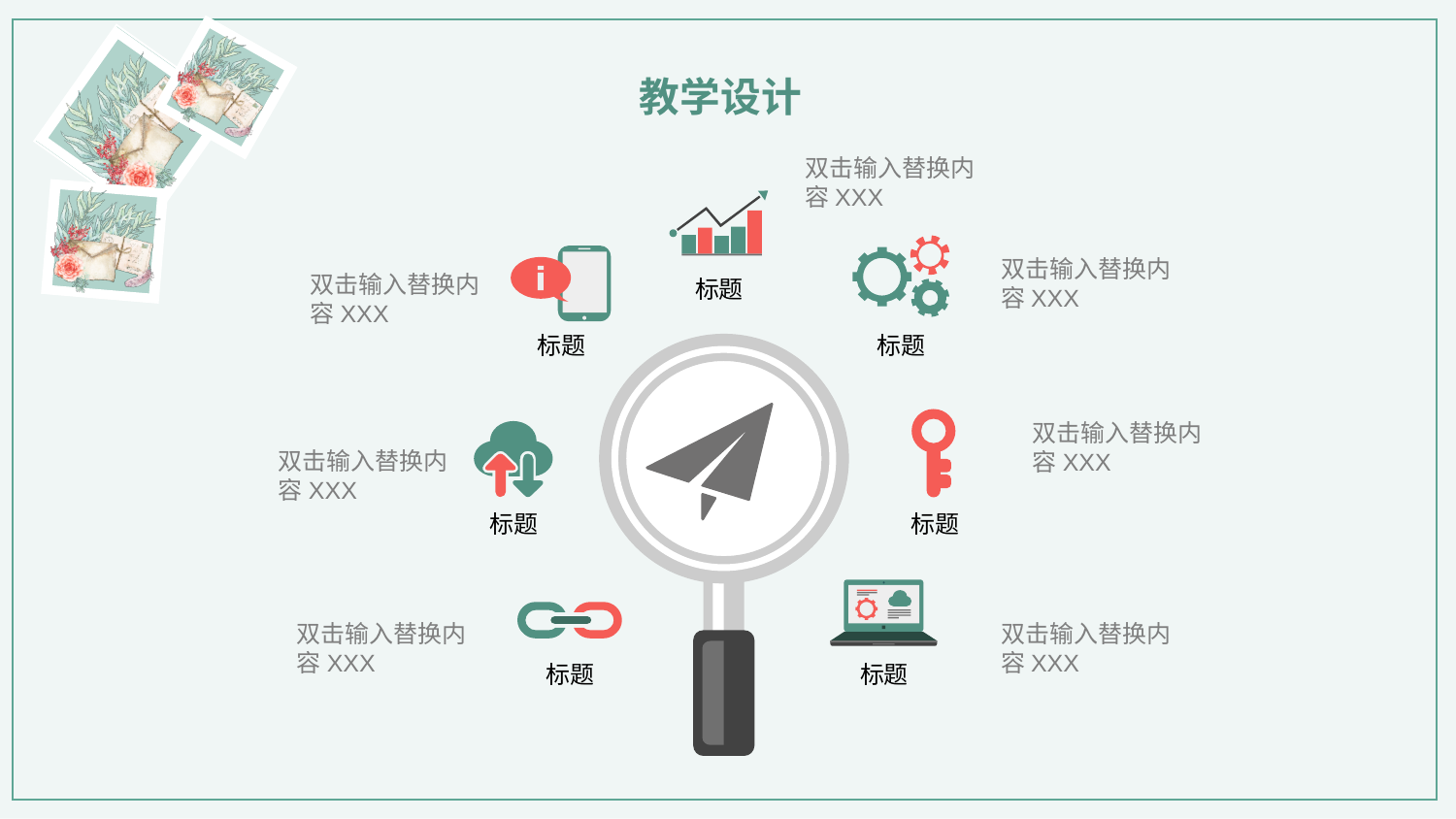

教学设计
双击输入替换内容XXX

双击输入替换内容XXX

双击输入替换内容XXX
标题

标题
标题

双击输入替换内容XXX

双击输入替换内容XXX

标题
标题

双击输入替换内容XXX

双击输入替换内容XXX

标题
标题